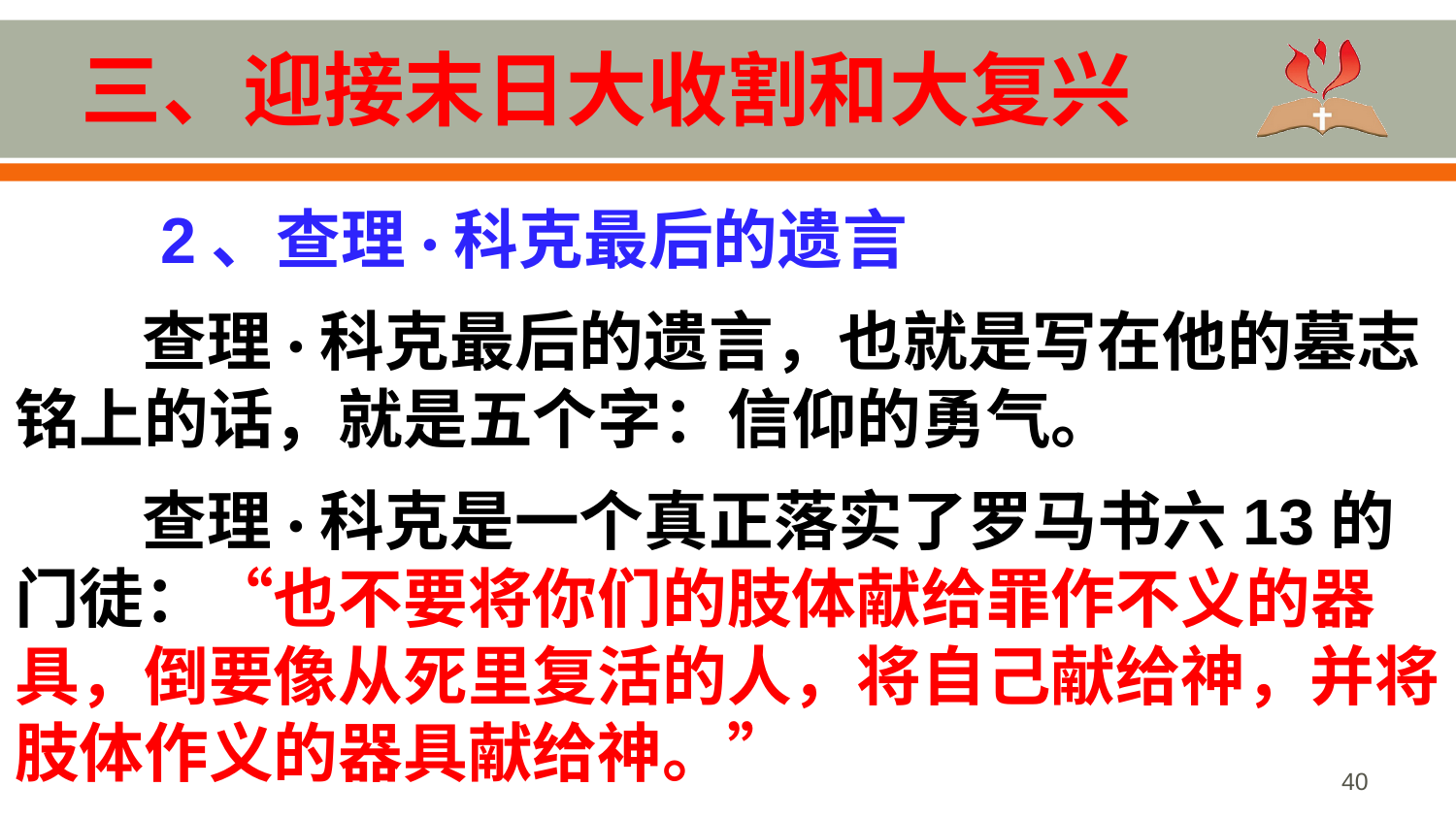

# 三、迎接末日大收割和大复兴
	2、查理·科克最后的遗言
查理·科克最后的遗言，也就是写在他的墓志铭上的话，就是五个字：信仰的勇气。
查理·科克是一个真正落实了罗马书六13的门徒：“也不要将你们的肢体献给罪作不义的器具，倒要像从死里复活的人，将自己献给神，并将肢体作义的器具献给神。”

40